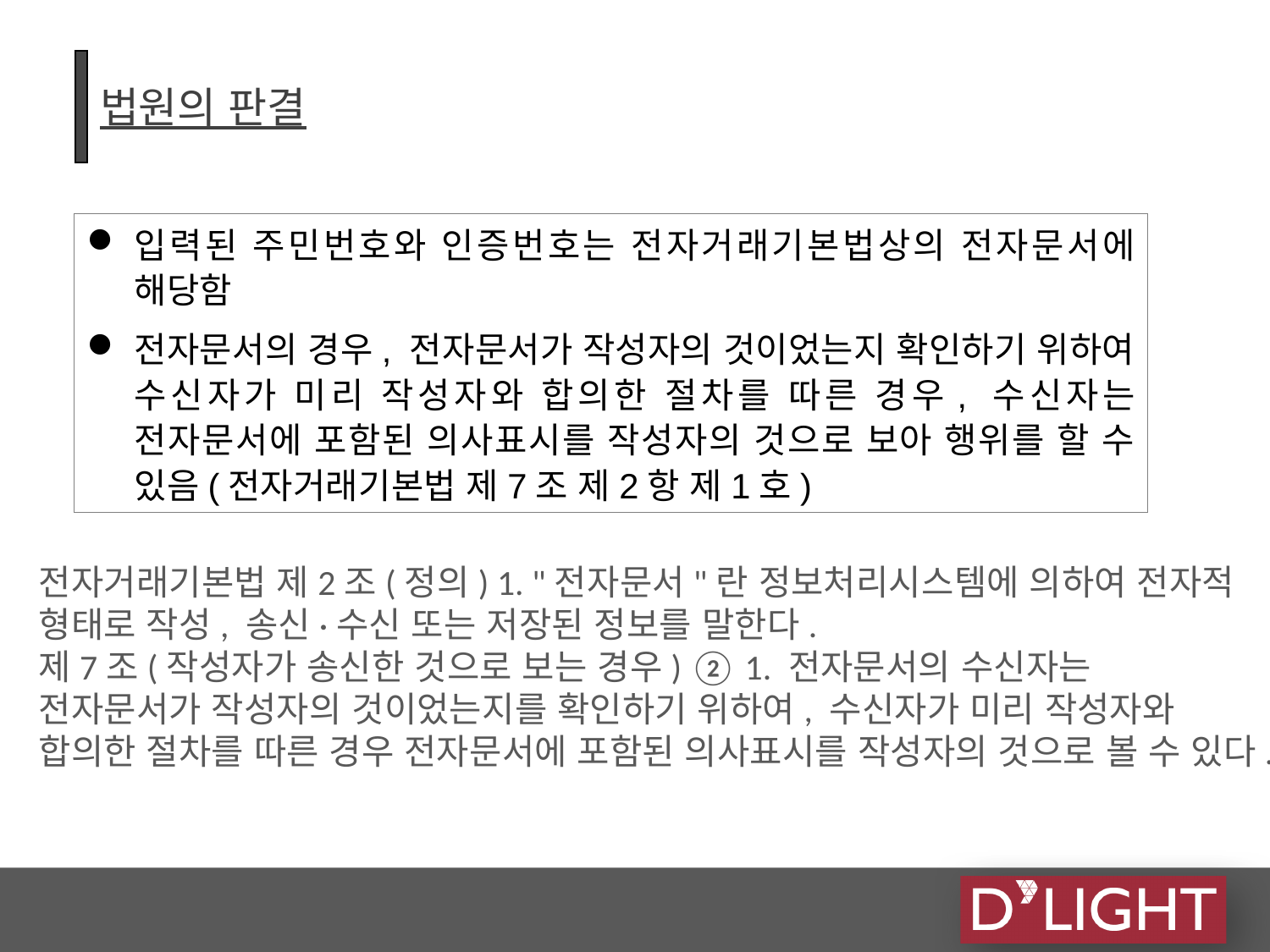

# 법원의 판결
입력된 주민번호와 인증번호는 전자거래기본법상의 전자문서에 해당함
전자문서의 경우, 전자문서가 작성자의 것이었는지 확인하기 위하여 수신자가 미리 작성자와 합의한 절차를 따른 경우, 수신자는 전자문서에 포함된 의사표시를 작성자의 것으로 보아 행위를 할 수 있음(전자거래기본법 제7조 제2항 제1호)
전자거래기본법 제2조(정의) 1. "전자문서"란 정보처리시스템에 의하여 전자적 형태로 작성, 송신·수신 또는 저장된 정보를 말한다.
제7조(작성자가 송신한 것으로 보는 경우) ② 1. 전자문서의 수신자는 전자문서가 작성자의 것이었는지를 확인하기 위하여, 수신자가 미리 작성자와 합의한 절차를 따른 경우 전자문서에 포함된 의사표시를 작성자의 것으로 볼 수 있다.